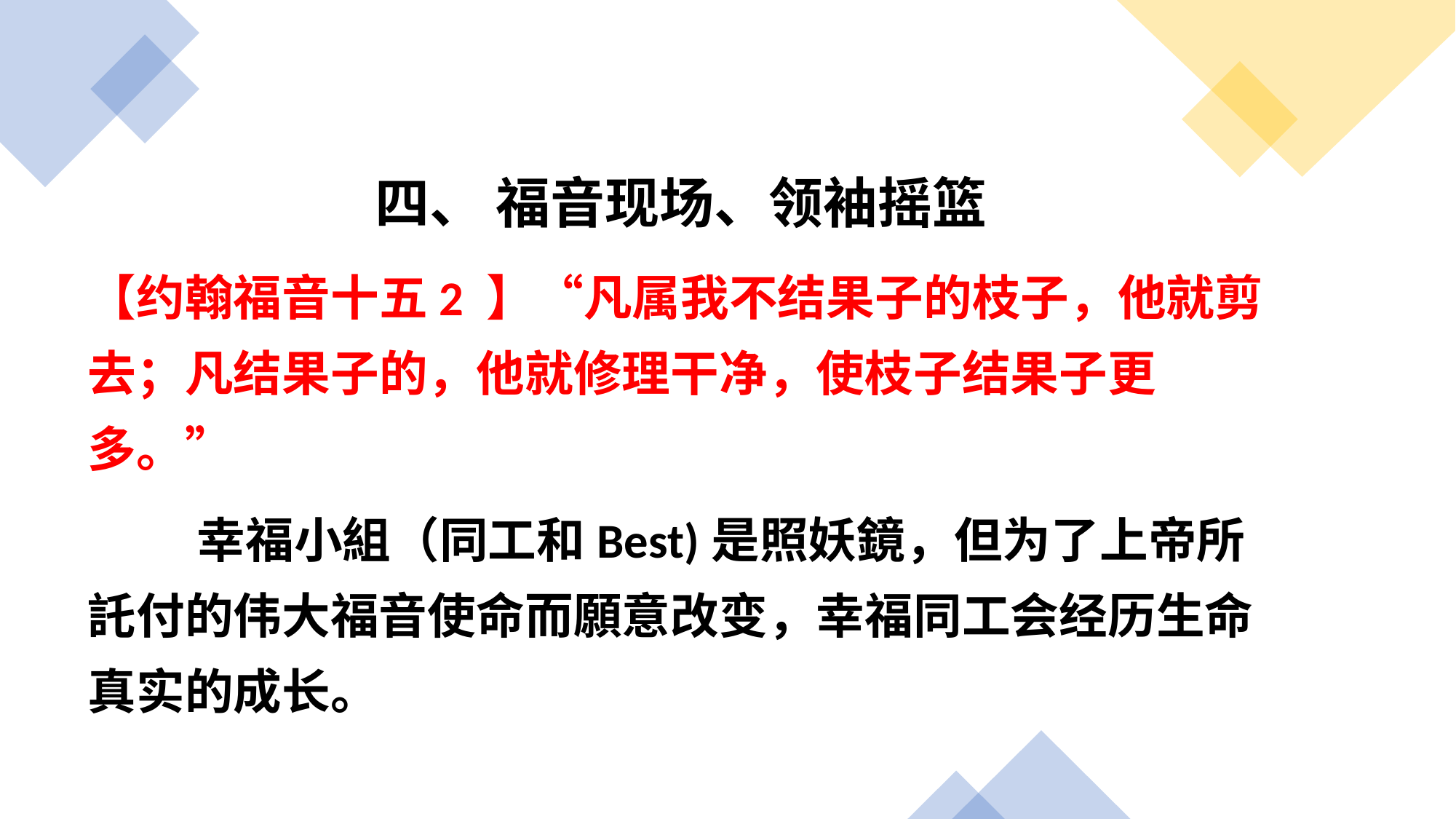

四、 福音现场、领袖摇篮
【约翰福音十五2 】“凡属我不结果子的枝子，他就剪去；凡结果子的，他就修理干净，使枝子结果子更多。”
	幸福小組（同工和Best)是照妖鏡，但为了上帝所託付的伟大福音使命而願意改变，幸福同工会经历生命真实的成长。